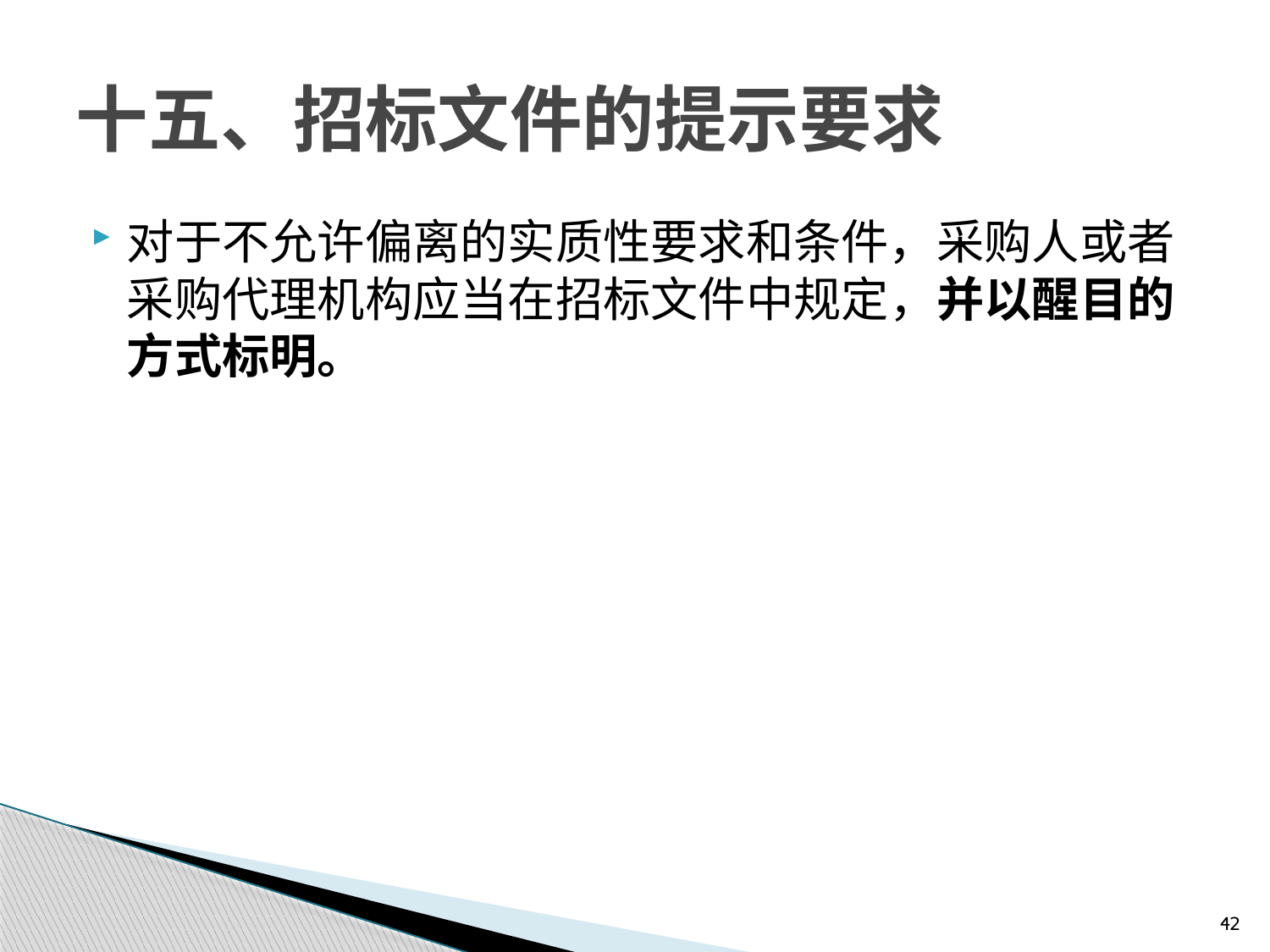

# 十五、招标文件的提示要求
对于不允许偏离的实质性要求和条件，采购人或者采购代理机构应当在招标文件中规定，并以醒目的方式标明。
42